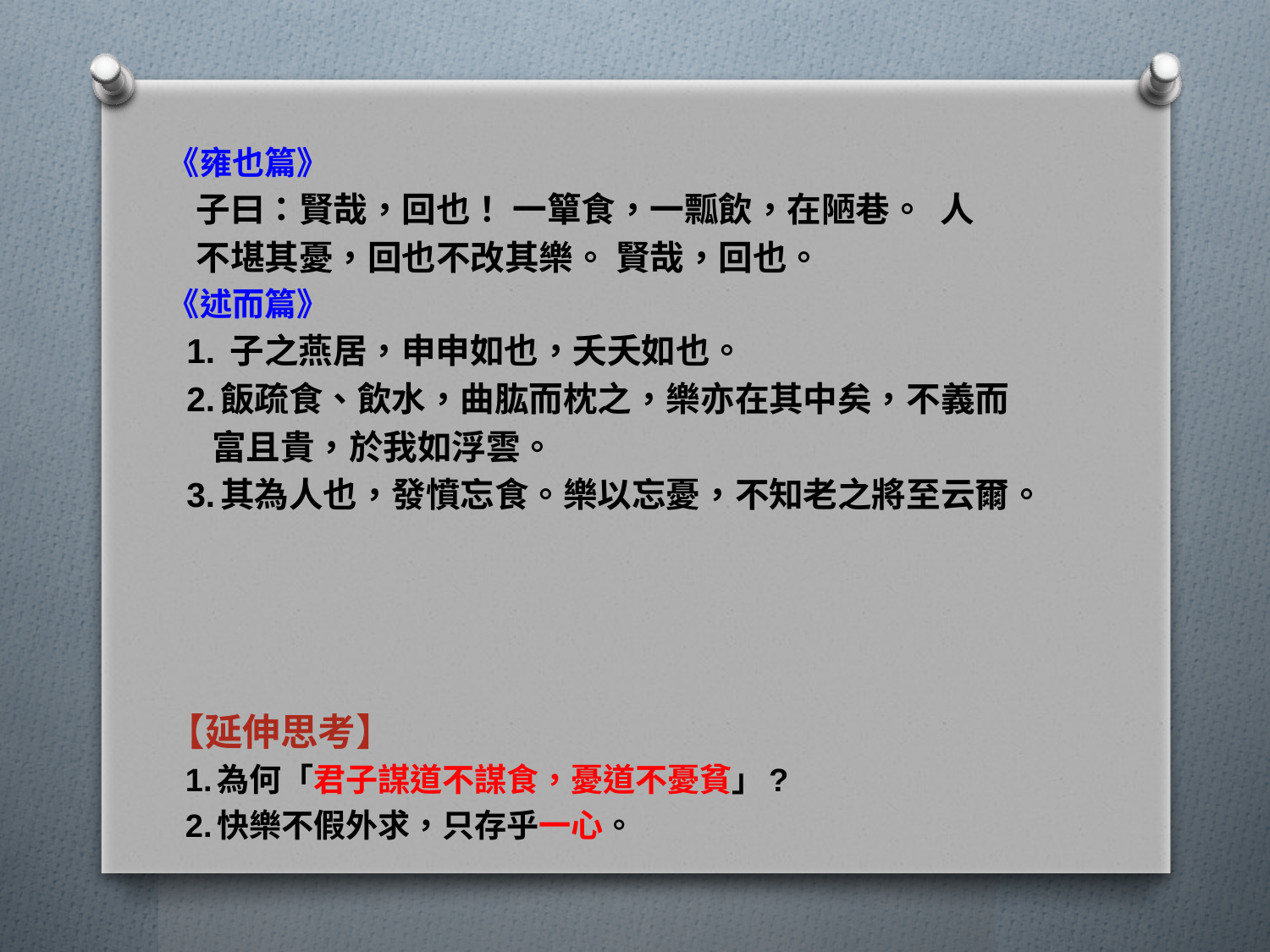

《雍也篇》
   子曰：賢哉，回也！ 一簞食，一瓢飲，在陋巷。  人
   不堪其憂，回也不改其樂。 賢哉，回也。
《述而篇》
  1. 子之燕居，申申如也，夭夭如也。
  2.飯疏食、飲水，曲肱而枕之，樂亦在其中矣，不義而
     富且貴，於我如浮雲。
  3.其為人也，發憤忘食。樂以忘憂，不知老之將至云爾。

【延伸思考】
  1.為何「君子謀道不謀食，憂道不憂貧」?
  2.快樂不假外求，只存乎一心。